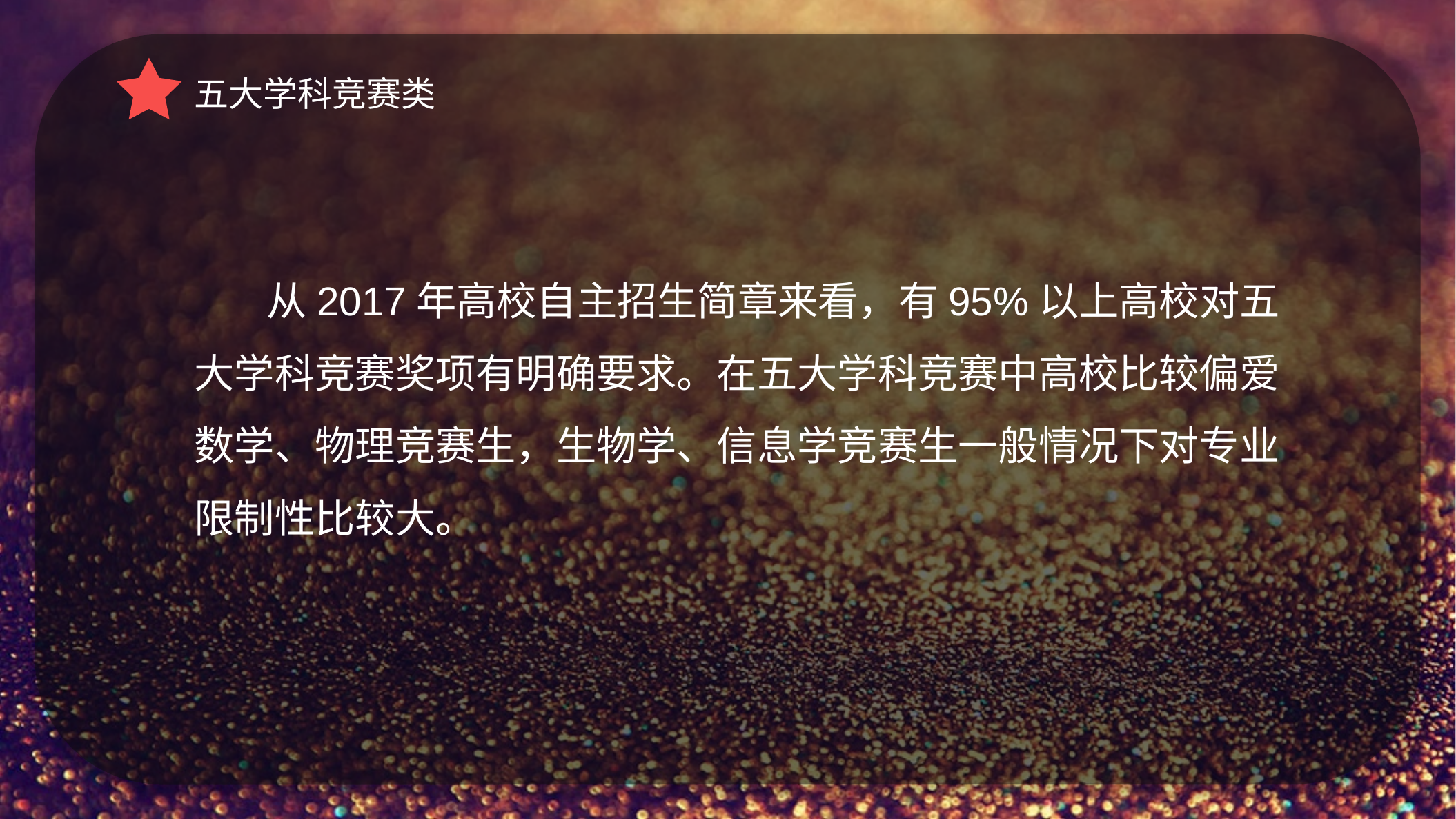

五大学科竞赛类
       从2017年高校自主招生简章来看，有95%以上高校对五大学科竞赛奖项有明确要求。在五大学科竞赛中高校比较偏爱数学、物理竞赛生，生物学、信息学竞赛生一般情况下对专业限制性比较大。